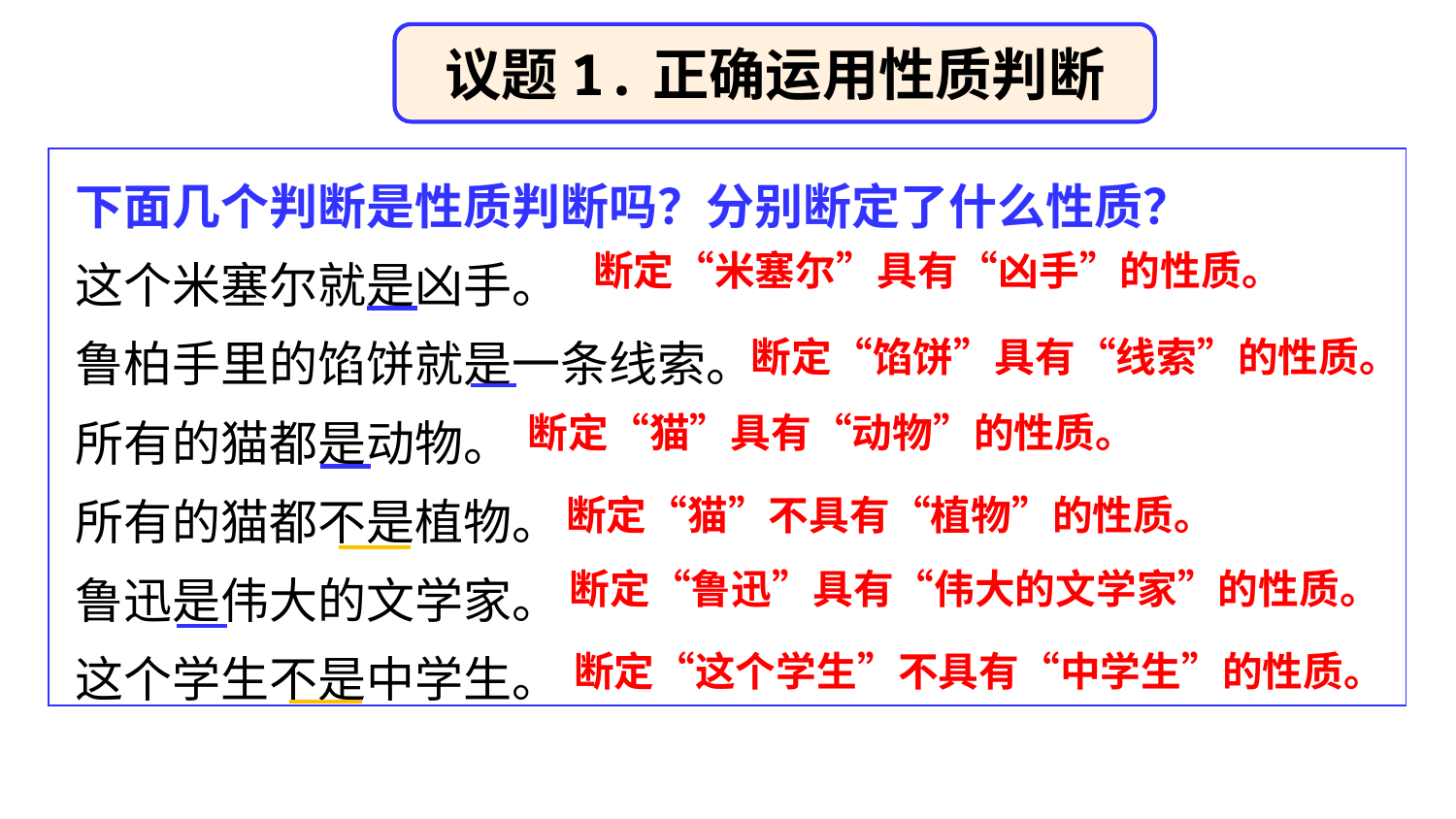

议题1.正确运用性质判断

下面几个判断是性质判断吗？分别断定了什么性质？
这个米塞尔就是凶手。
鲁柏手里的馅饼就是一条线索。
所有的猫都是动物。
所有的猫都不是植物。
鲁迅是伟大的文学家。
这个学生不是中学生。
断定“米塞尔”具有“凶手”的性质。
断定“馅饼”具有“线索”的性质。
断定“猫”具有“动物”的性质。
断定“猫”不具有“植物”的性质。
断定“鲁迅”具有“伟大的文学家”的性质。
断定“这个学生”不具有“中学生”的性质。